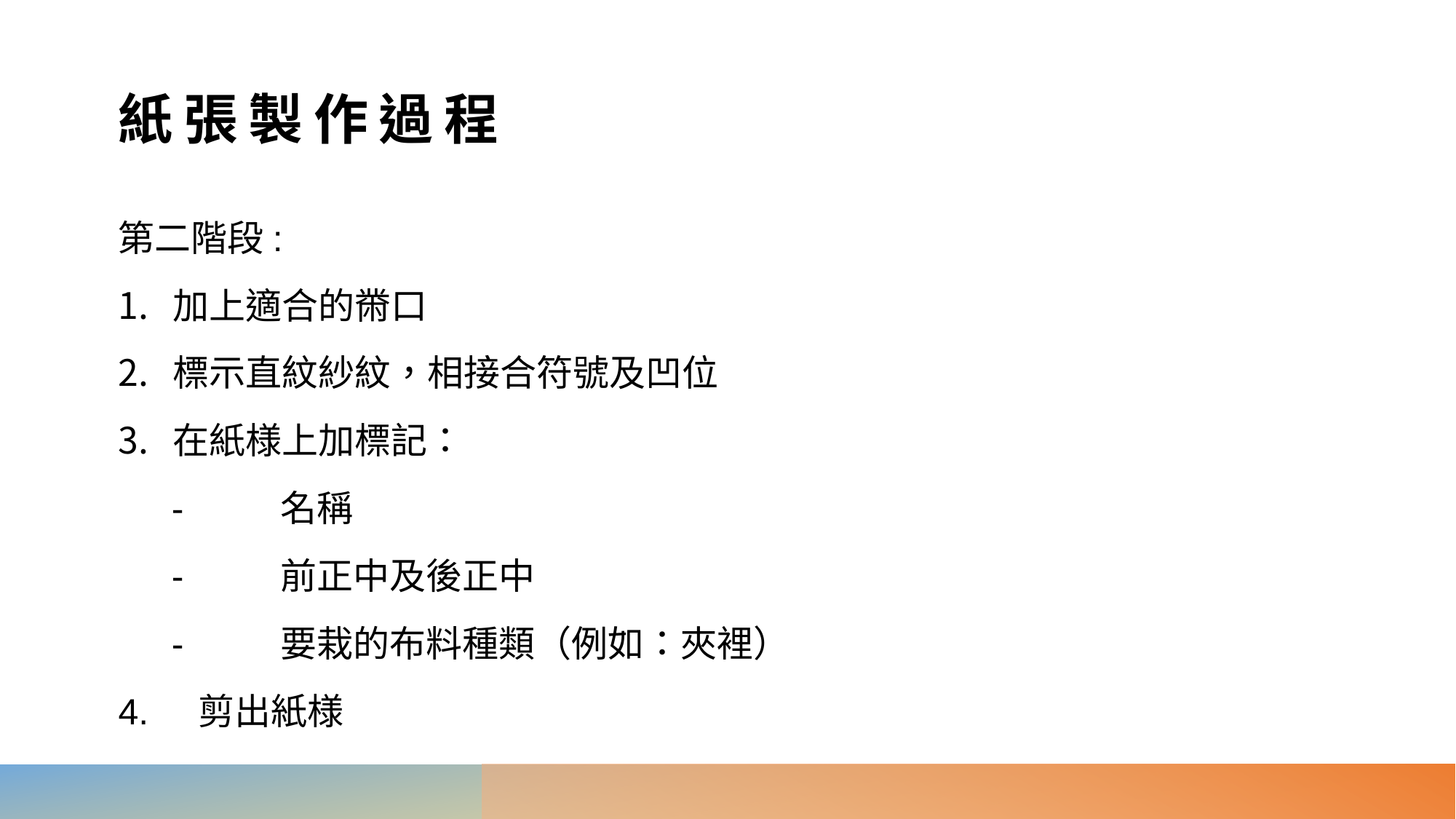

# 紙張製作過程
第二階段:
加上適合的黹口
標示直紋紗紋，相接合符號及凹位
在紙様上加標記：
-	名稱
-	前正中及後正中
-	要栽的布料種類（例如：夾裡）
4.    剪出紙様